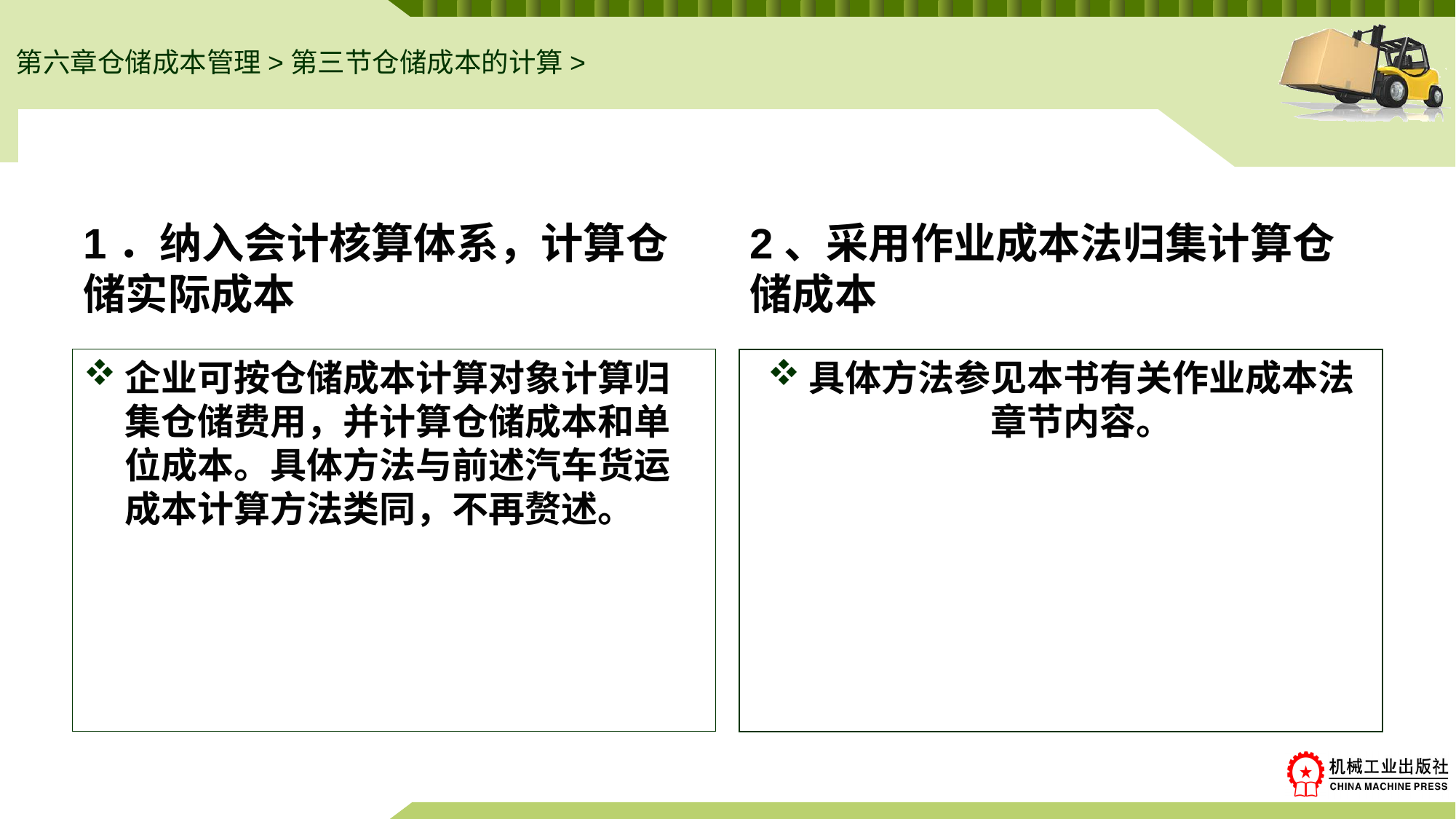

#
第六章仓储成本管理>第三节仓储成本的计算>
1．纳入会计核算体系，计算仓储实际成本
2、采用作业成本法归集计算仓储成本
企业可按仓储成本计算对象计算归集仓储费用，并计算仓储成本和单位成本。具体方法与前述汽车货运成本计算方法类同，不再赘述。
具体方法参见本书有关作业成本法章节内容。